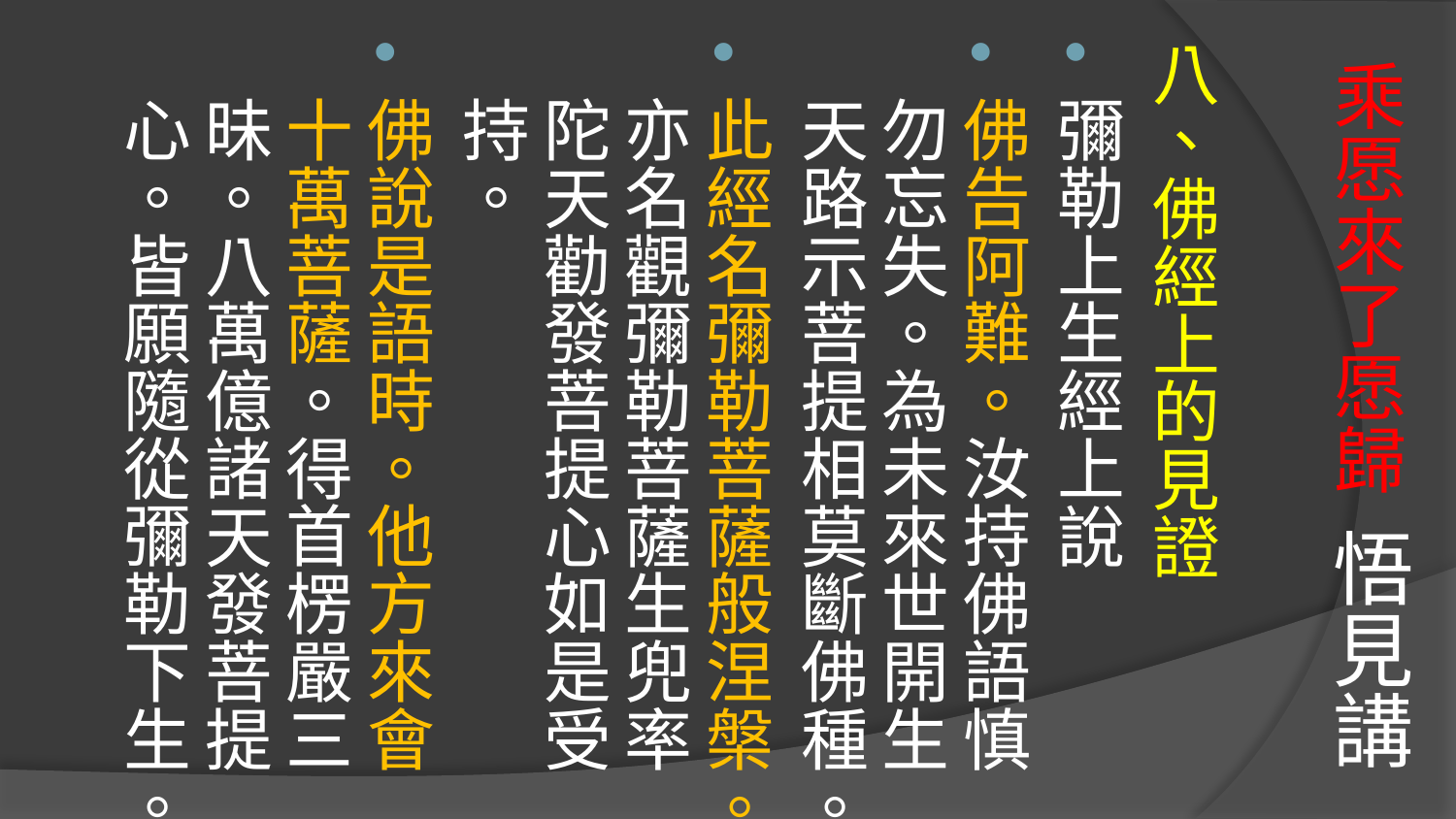

八、佛經上的見證
彌勒上生經上說
佛告阿難。汝持佛語慎勿忘失。為未來世開生天路示菩提相莫斷佛種。
此經名彌勒菩薩般涅槃。亦名觀彌勒菩薩生兜率陀天勸發菩提心如是受持。
佛說是語時。他方來會十萬菩薩。得首楞嚴三昧。八萬億諸天發菩提心。皆願隨從彌勒下生。

# 乘愿來了愿歸  悟見講